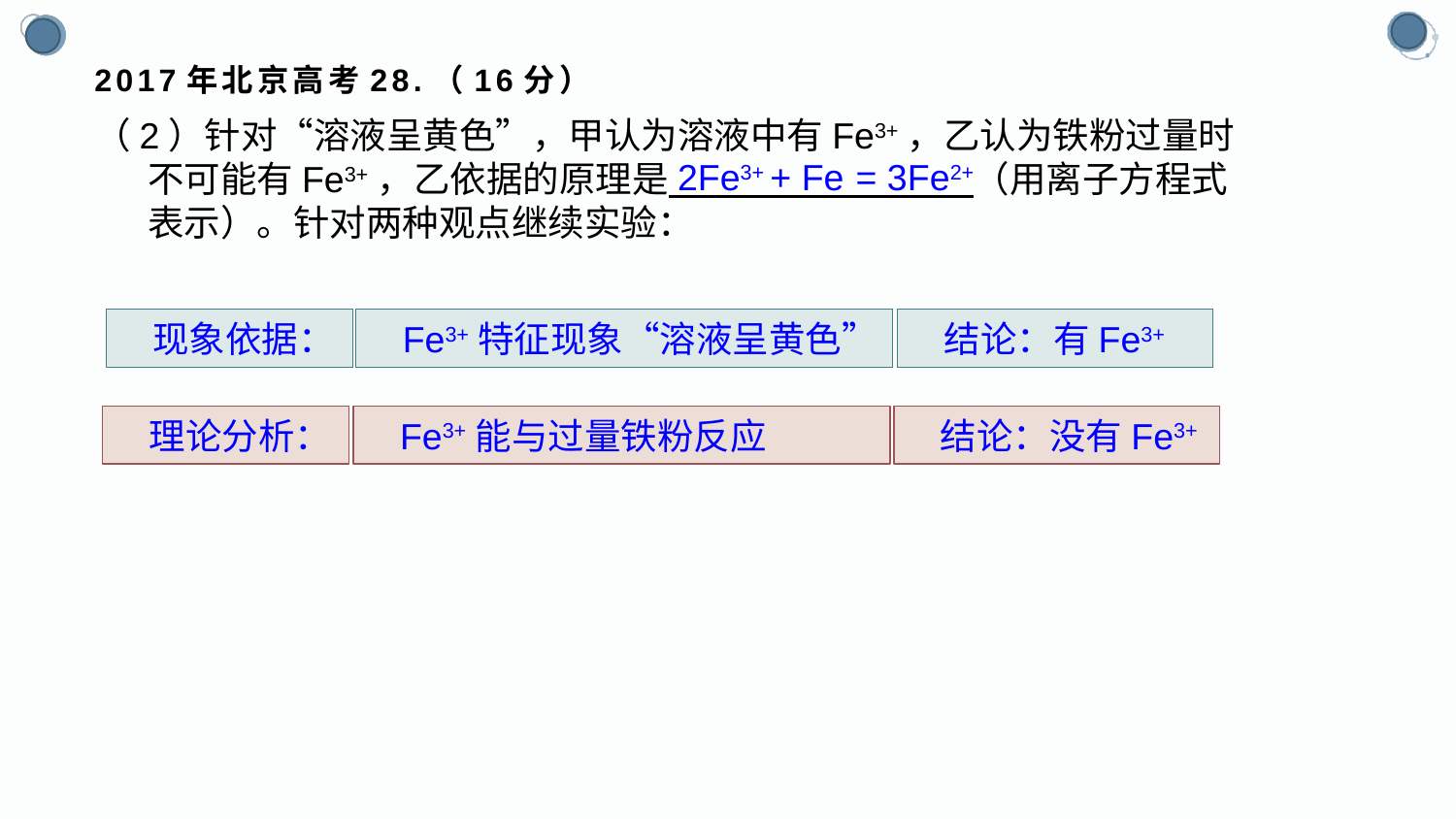

# 2017年北京高考28.（16分）
（2）针对“溶液呈黄色”，甲认为溶液中有Fe3+，乙认为铁粉过量时不可能有Fe3+，乙依据的原理是                                     （用离子方程式表示）。针对两种观点继续实验：

2Fe3+ + Fe  = 3Fe2+
现象依据：
Fe3+特征现象“溶液呈黄色”
结论：有Fe3+
理论分析：
Fe3+能与过量铁粉反应
结论：没有Fe3+